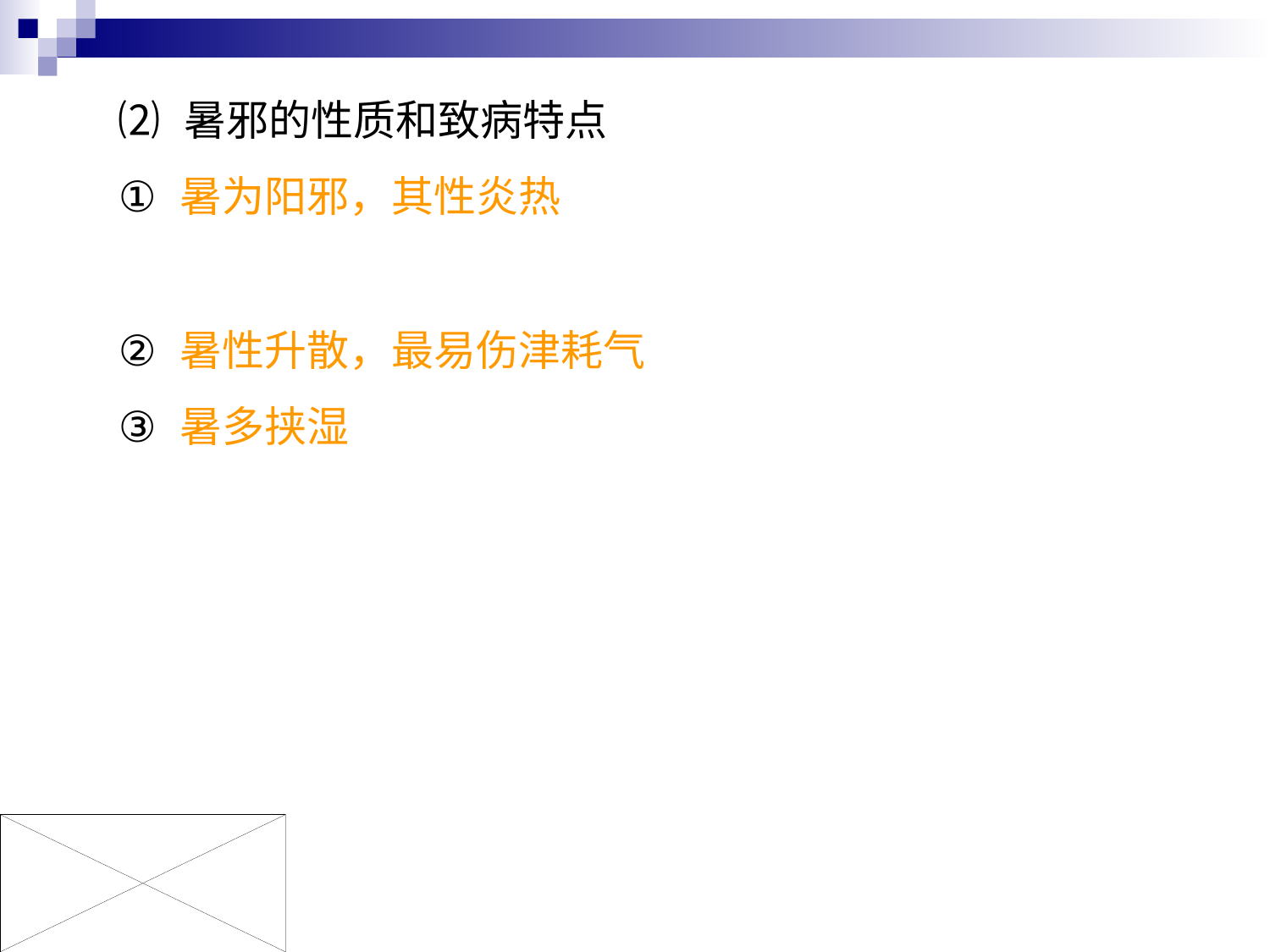

⑵ 暑邪的性质和致病特点
① 暑为阳邪，其性炎热

② 暑性升散，最易伤津耗气
③ 暑多挟湿